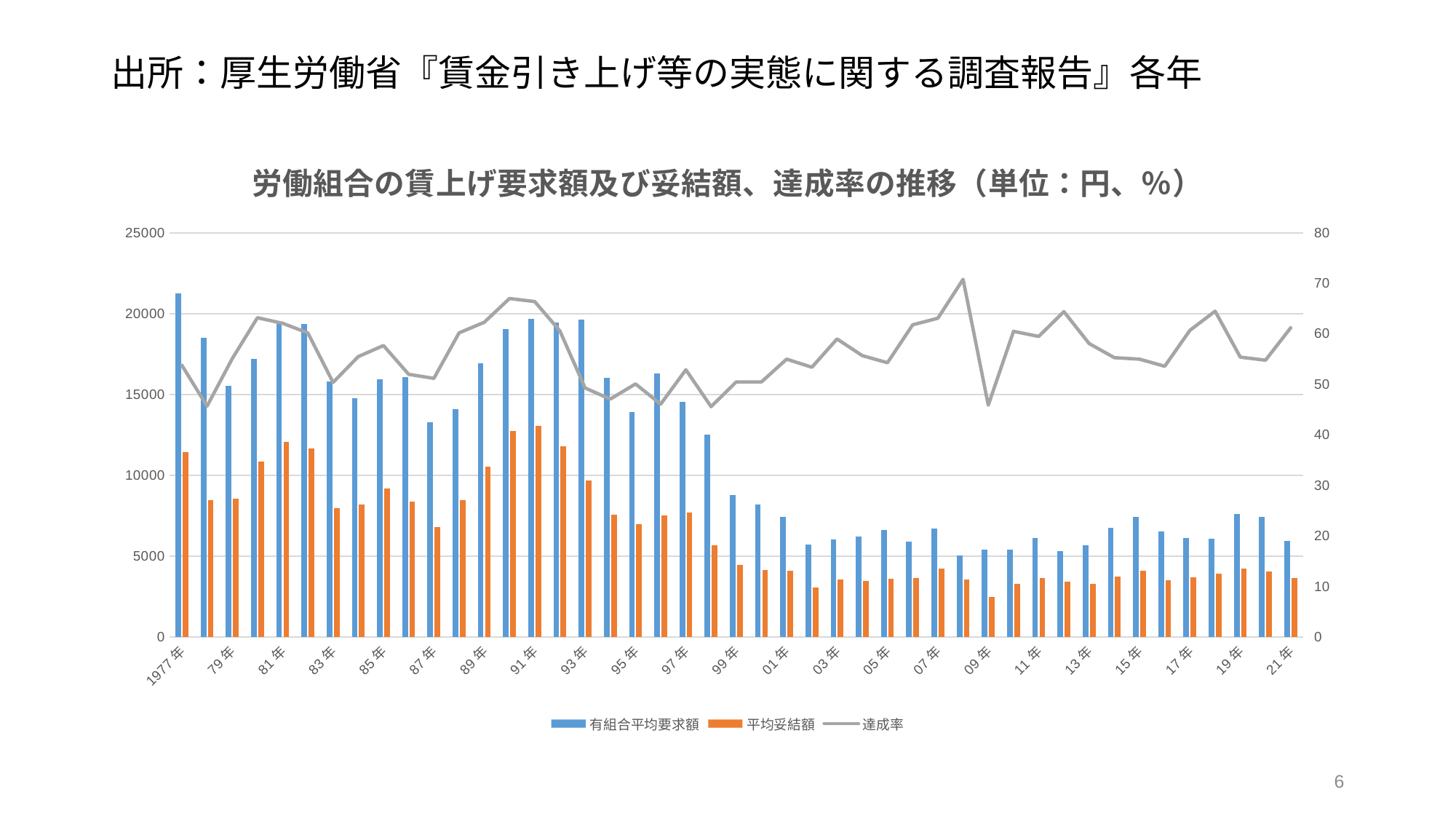

# 出所：厚生労働省『賃金引き上げ等の実態に関する調査報告』各年

### Chart: 労働組合の賃上げ要求額及び妥結額、達成率の推移（単位：円、％）

| Category | 有組合平均要求額 | 平均妥結額 | 達成率 |
|---|---|---|---|
| 1977年 | 21274.0 | 11435.0 | 53.8 |
| 78年 | 18500.0 | 8461.0 | 45.7 |
| 79年 | 15521.0 | 8551.0 | 55.1 |
| 80年 | 17205.0 | 10865.0 | 63.2 |
| 81年 | 19446.0 | 12080.0 | 62.1 |
| 1982年 | 19381.0 | 11676.0 | 60.2 |
| 83年 | 15806.0 | 7959.0 | 50.4 |
| 84年 | 14787.0 | 8205.0 | 55.5 |
| 85年 | 15965.0 | 9210.0 | 57.7 |
| 86年 | 16094.0 | 8369.0 | 52.0 |
| 87年 | 13294.0 | 6813.0 | 51.2 |
| 88年 | 14098.0 | 8488.0 | 60.2 |
| 89年 | 16942.0 | 10553.0 | 62.3 |
| 90年 | 19040.0 | 12756.0 | 67.0 |
| 91年 | 19671.0 | 13067.0 | 66.4 |
| 92年 | 19443.0 | 11791.0 | 60.6 |
| 93年 | 19654.0 | 9686.0 | 49.3 |
| 94年 | 16027.0 | 7554.0 | 47.1 |
| 95年 | 13929.0 | 6976.0 | 50.1 |
| 96年 | 16320.0 | 7526.0 | 46.1 |
| 97年 | 14558.0 | 7698.0 | 52.9 |
| 98年 | 12500.0 | 5697.0 | 45.6 |
| 99年 | 8803.0 | 4442.0 | 50.5 |
| 2000年 | 8202.0 | 4144.0 | 50.5 |
| 01年 | 7418.0 | 4079.0 | 55.0 |
| 02年 | 5743.0 | 3066.0 | 53.4 |
| 03年 | 6015.0 | 3546.0 | 59.0 |
| 04年 | 6213.0 | 3463.0 | 55.7 |
| 05年 | 6637.0 | 3605.0 | 54.3 |
| 06年 | 5913.0 | 3653.0 | 61.8 |
| 07年 | 6722.0 | 4241.0 | 63.1 |
| 08年 | 5044.0 | 3573.0 | 70.8 |
| 09年 | 5423.0 | 2489.0 | 45.9 |
| 10年 | 5408.0 | 3275.0 | 60.5 |
| 11年 | 6107.0 | 3633.0 | 59.5 |
| 12年 | 5298.0 | 3415.0 | 64.4 |
| 13年 | 5693.0 | 3310.0 | 58.1 |
| 14年 | 6737.0 | 3724.0 | 55.3 |
| 15年 | 7445.0 | 4093.0 | 55.0 |
| 16年 | 6540.0 | 3503.0 | 53.6 |
| 17年 | 6106.0 | 3708.0 | 60.7 |
| 18年 | 6092.0 | 3927.0 | 64.5 |
| 19年 | 7616.0 | 4217.0 | 55.4 |
| 20年 | 7430.0 | 4074.0 | 54.8 |
| 21年 | 5948.0 | 3640.0 | 61.2 |
6